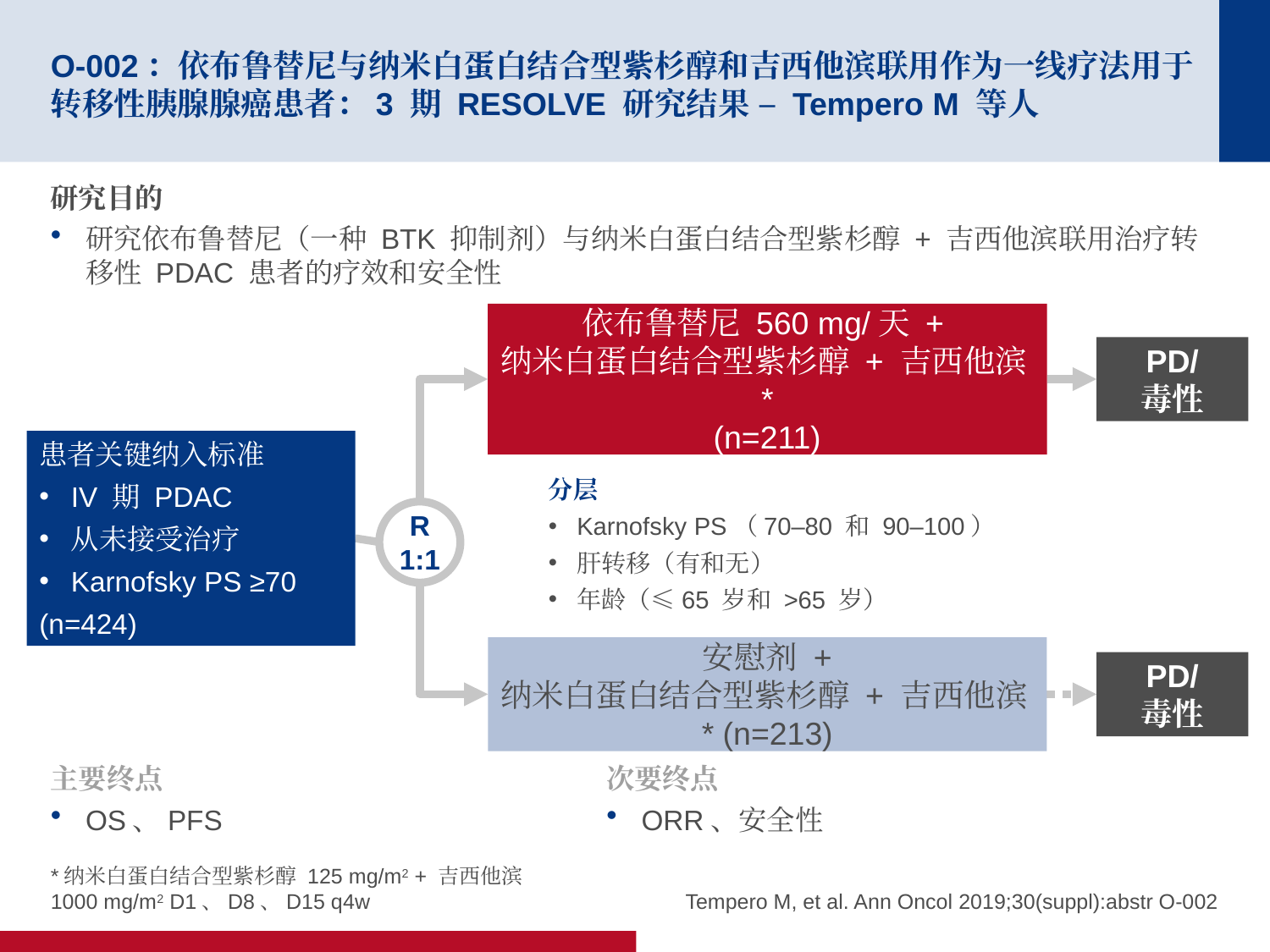

# O-002：依布鲁替尼与纳米白蛋白结合型紫杉醇和吉西他滨联用作为一线疗法用于转移性胰腺腺癌患者：3 期 RESOLVE 研究结果 – Tempero M 等人
研究目的
研究依布鲁替尼（一种 BTK 抑制剂）与纳米白蛋白结合型紫杉醇 + 吉西他滨联用治疗转移性 PDAC 患者的疗效和安全性
依布鲁替尼 560 mg/天 +
纳米白蛋白结合型紫杉醇 + 吉西他滨*
(n=211)
PD/
毒性
患者关键纳入标准
IV 期 PDAC
从未接受治疗
Karnofsky PS ≥70
(n=424)
分层
Karnofsky PS（70–80 和 90–100）
肝转移（有和无）
年龄（≤65 岁和 >65 岁）
R
1:1
安慰剂 +
纳米白蛋白结合型紫杉醇 + 吉西他滨* (n=213)
PD/
毒性
主要终点
OS、PFS
次要终点
ORR、安全性
*纳米白蛋白结合型紫杉醇 125 mg/m2 + 吉西他滨 1000 mg/m2 D1、D8、D15 q4w
Tempero M, et al. Ann Oncol 2019;30(suppl):abstr O-002